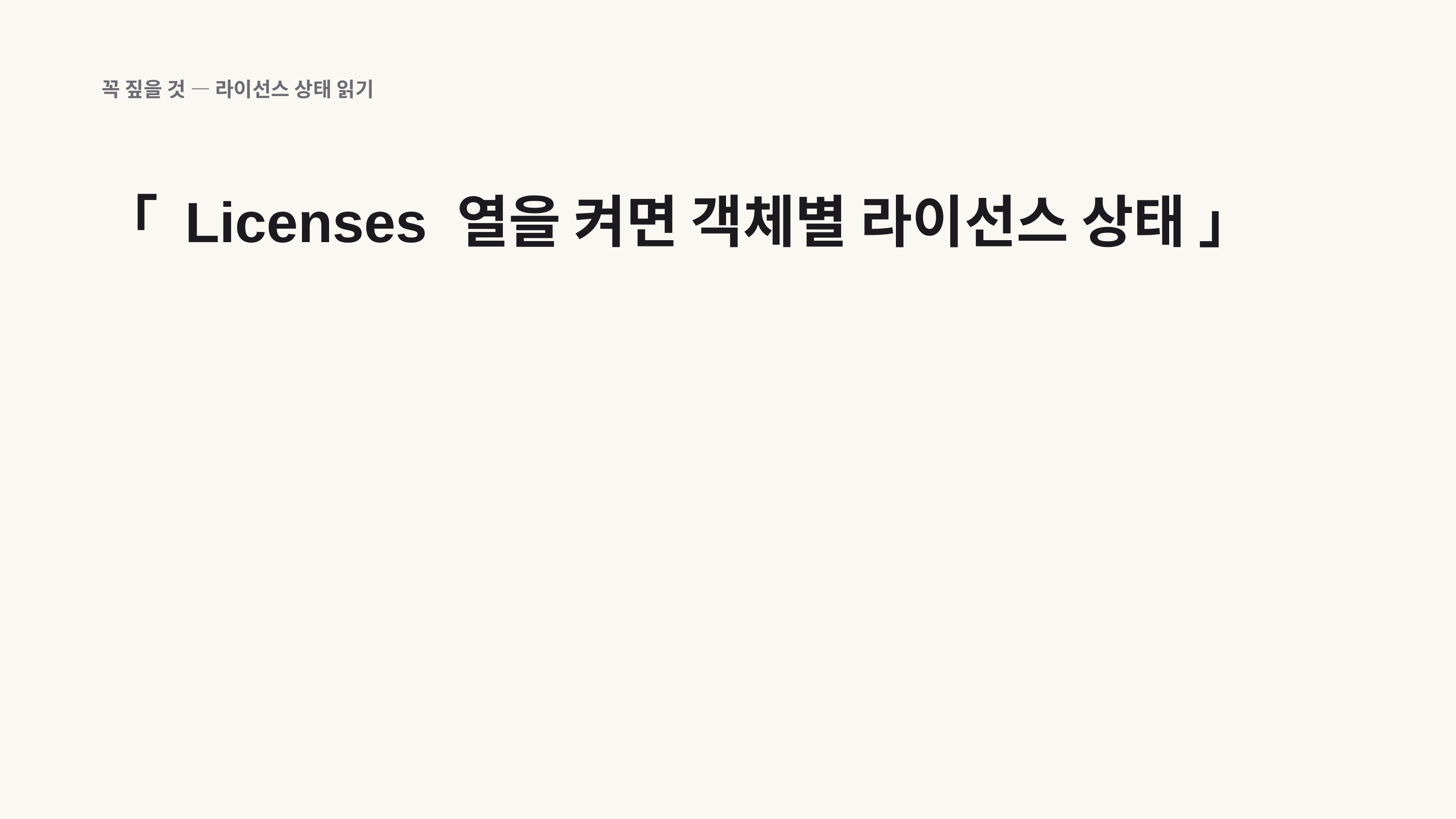

꼭 짚을 것 — 라이선스 상태 읽기
「 Licenses 열을 켜면 객체별 라이선스 상태 」